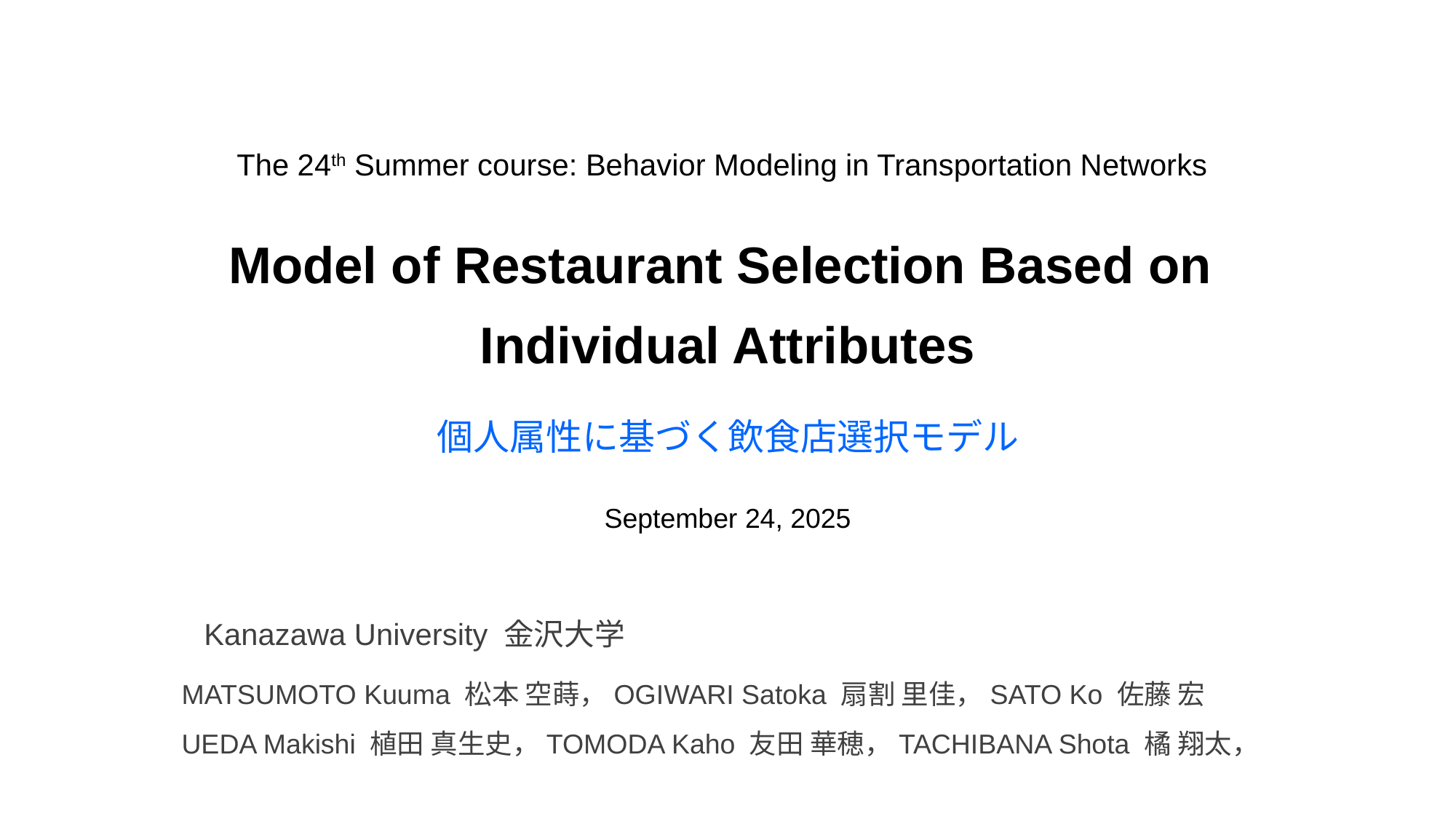

The 24th Summer course: Behavior Modeling in Transportation Networks
Model of Restaurant Selection Based on
Individual Attributes
個人属性に基づく飲食店選択モデル
September 24, 2025
Kanazawa University 金沢大学
MATSUMOTO Kuuma 松本 空蒔，OGIWARI Satoka 扇割 里佳，SATO Ko 佐藤 宏
UEDA Makishi 植田 真生史，TOMODA Kaho 友田 華穂，TACHIBANA Shota 橘 翔太，